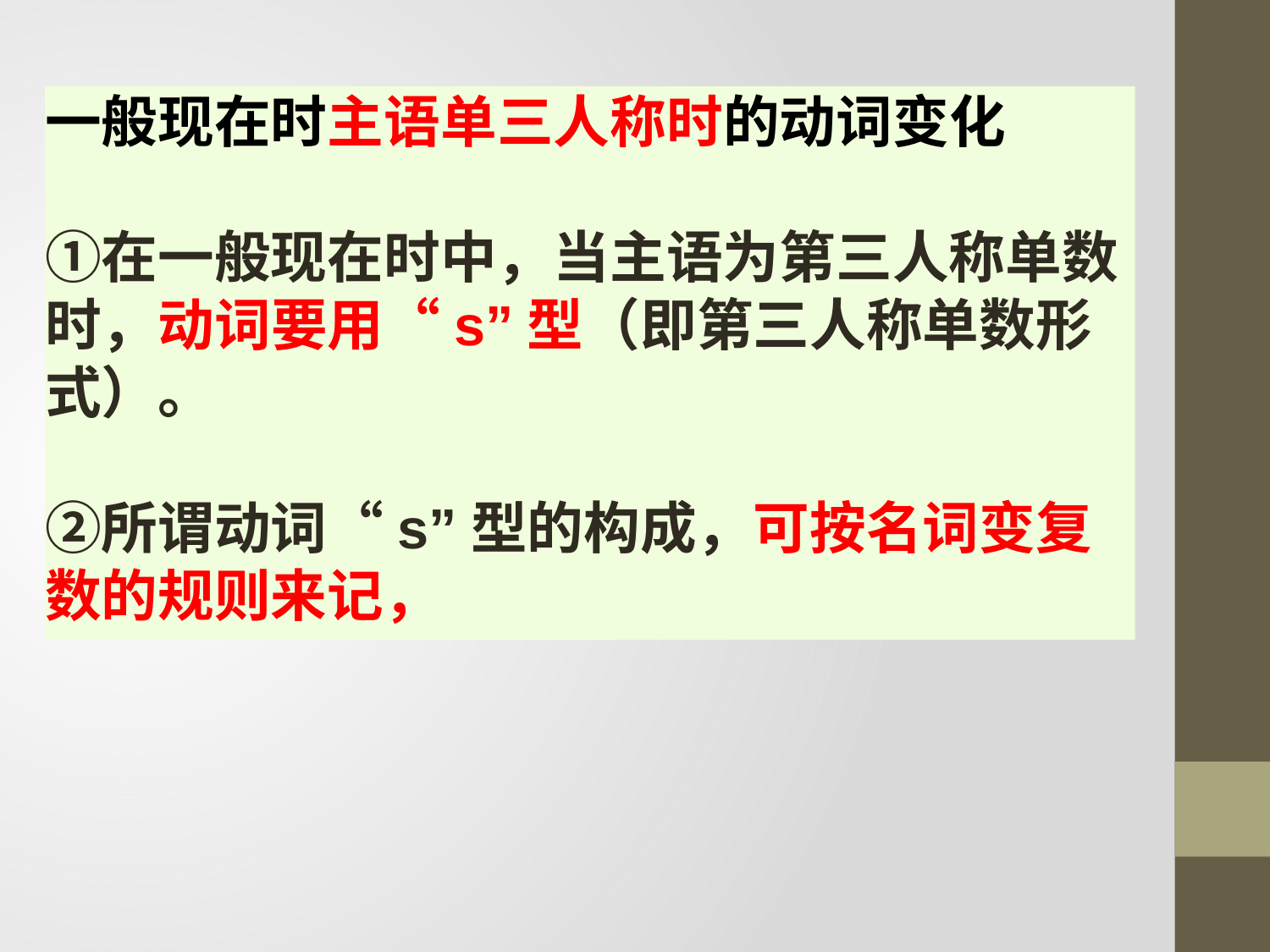

一般现在时主语单三人称时的动词变化
①在一般现在时中，当主语为第三人称单数时，动词要用“s”型（即第三人称单数形式）。
②所谓动词“s”型的构成，可按名词变复数的规则来记，